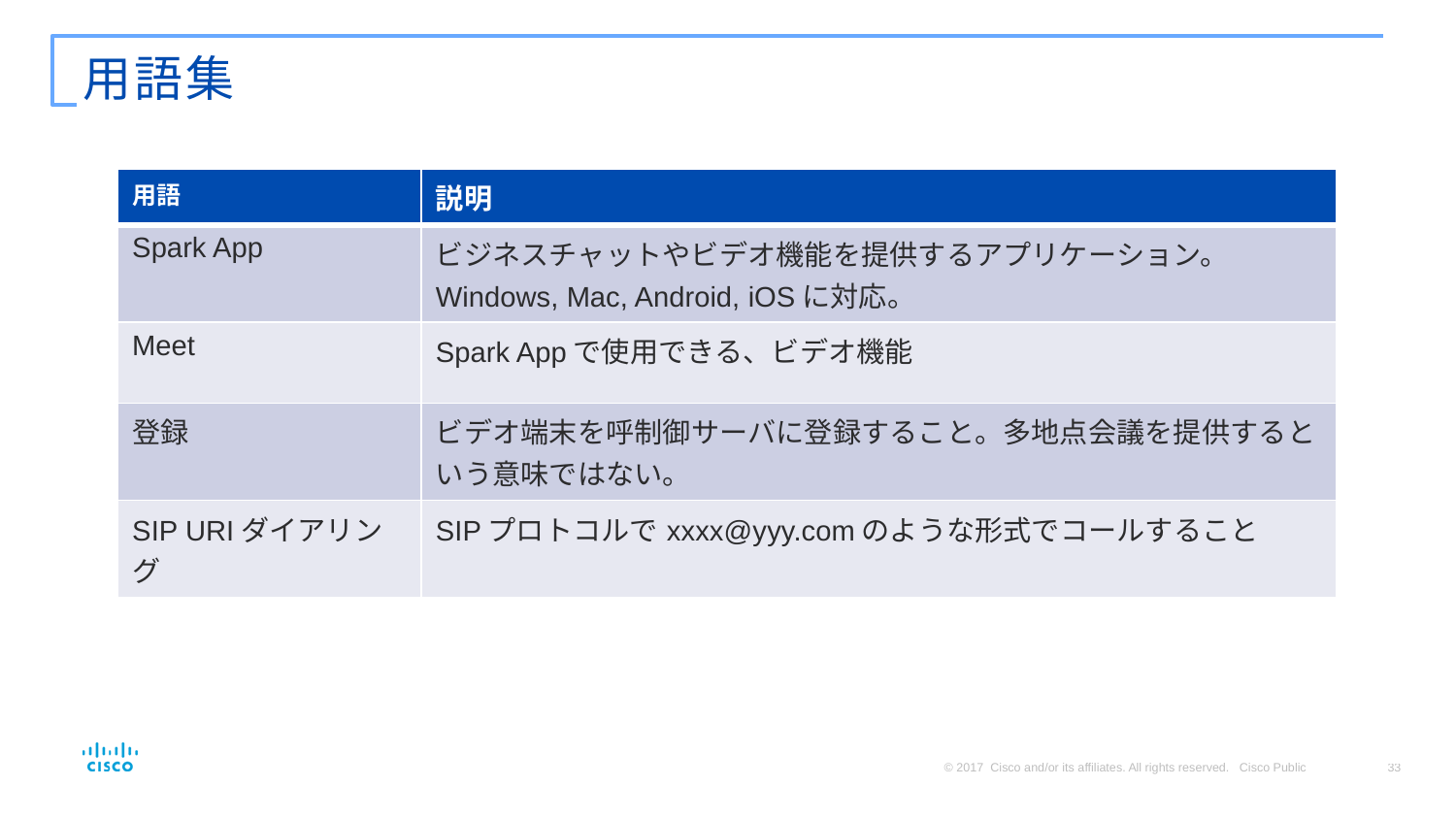

# 用語集
| 用語 | 説明 |
| --- | --- |
| Spark App | ビジネスチャットやビデオ機能を提供するアプリケーション。 Windows, Mac, Android, iOSに対応。 |
| Meet | Spark Appで使用できる、ビデオ機能 |
| 登録 | ビデオ端末を呼制御サーバに登録すること。多地点会議を提供するという意味ではない。 |
| SIP URIダイアリング | SIPプロトコルでxxxx@yyy.comのような形式でコールすること |